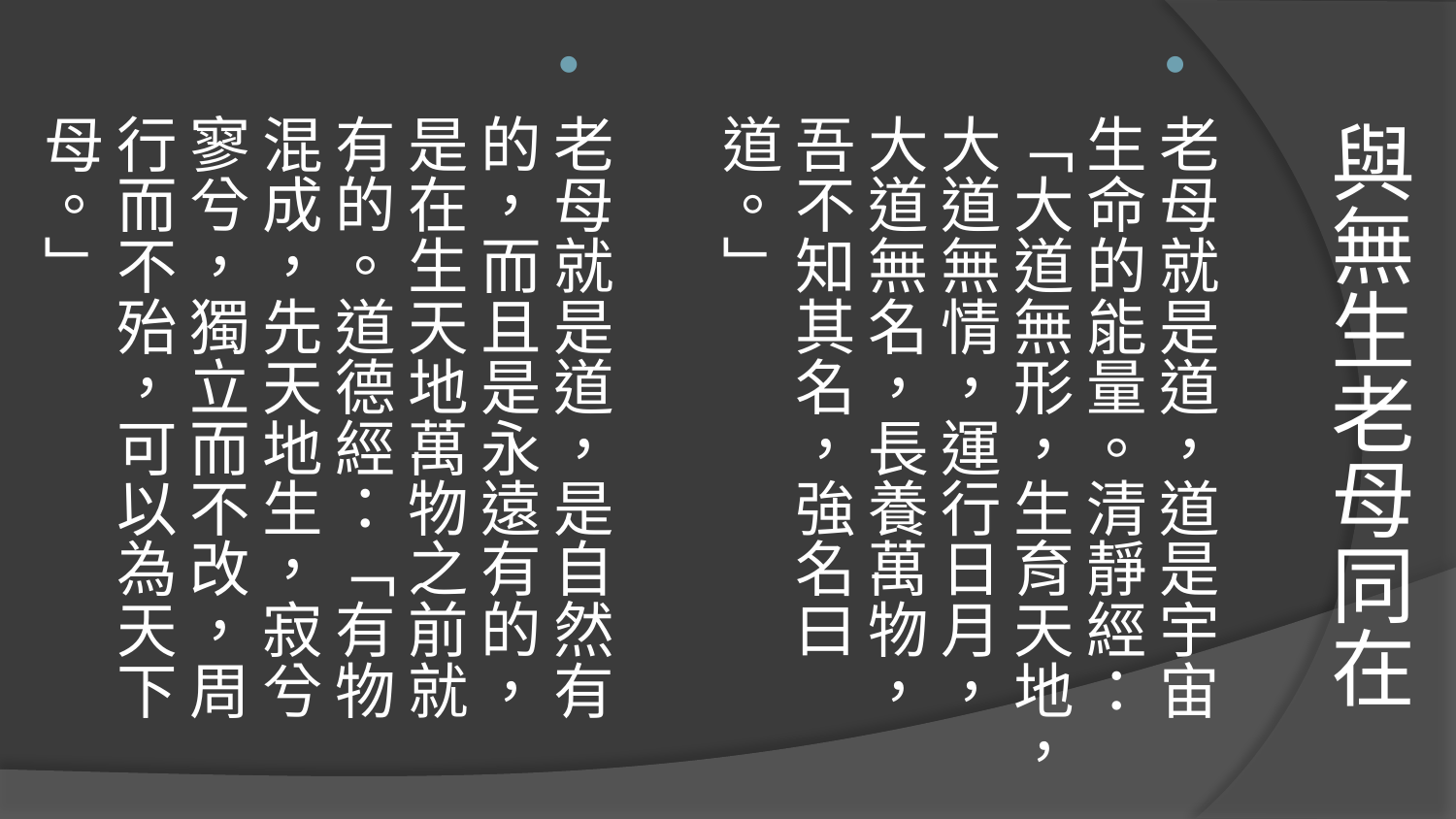

老母就是道，道是宇宙生命的能量。清靜經：「大道無形，生育天地，大道無情，運行日月，大道無名，長養萬物，吾不知其名，強名曰道。」

老母就是道，是自然有的，而且是永遠有的，是在生天地萬物之前就有的。道德經：「有物混成，先天地生，寂兮寥兮，獨立而不改，周行而不殆，可以為天下母。」
# 與無生老母同在